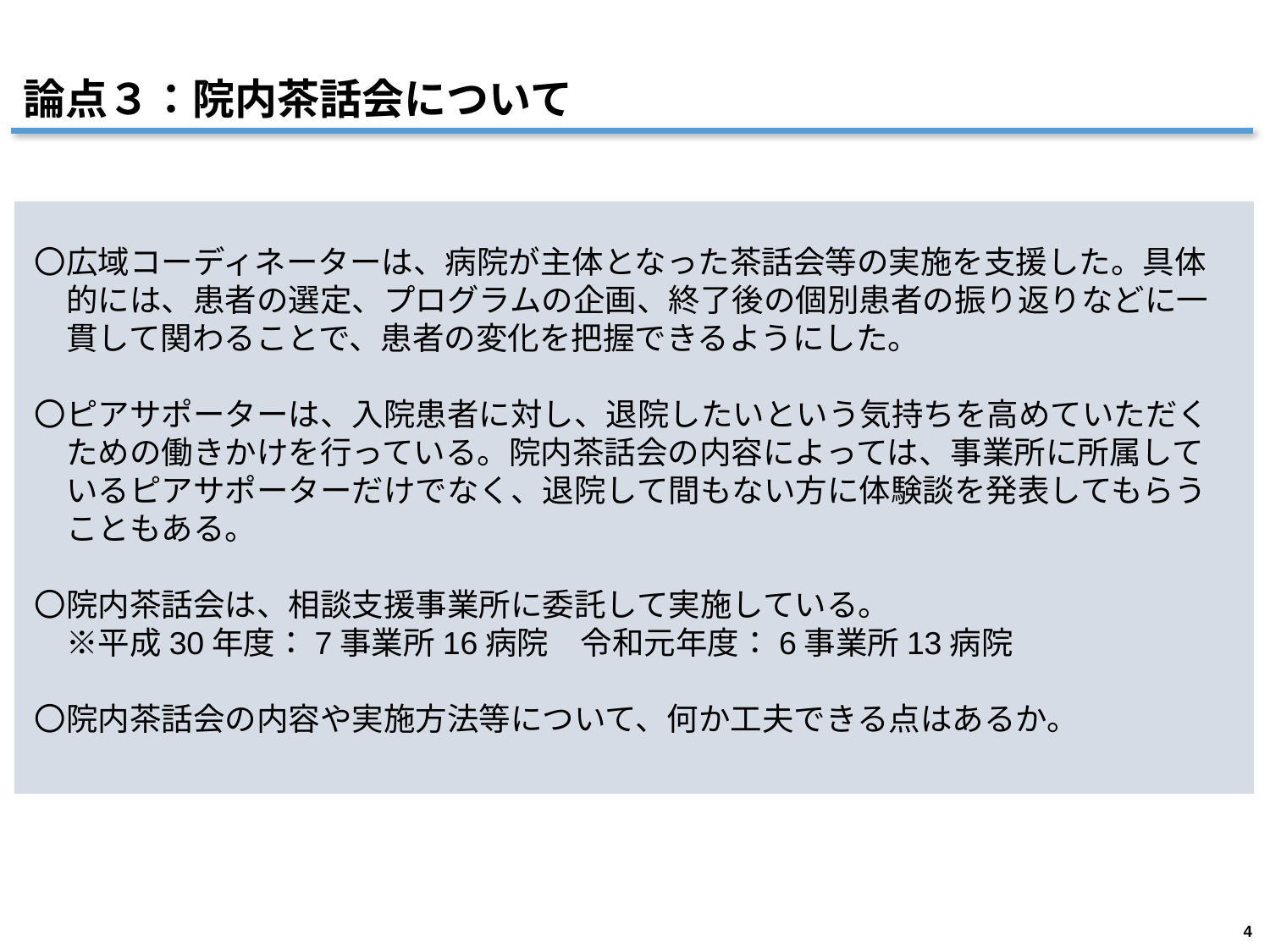

# 論点３：院内茶話会について

〇広域コーディネーターは、病院が主体となった茶話会等の実施を支援した。具体
　的には、患者の選定、プログラムの企画、終了後の個別患者の振り返りなどに一
　貫して関わることで、患者の変化を把握できるようにした。

〇ピアサポーターは、入院患者に対し、退院したいという気持ちを高めていただく
　ための働きかけを行っている。院内茶話会の内容によっては、事業所に所属して
　いるピアサポーターだけでなく、退院して間もない方に体験談を発表してもらう
　こともある。

〇院内茶話会は、相談支援事業所に委託して実施している。
　※平成30年度：7事業所16病院　令和元年度：6事業所13病院

〇院内茶話会の内容や実施方法等について、何か工夫できる点はあるか。

4